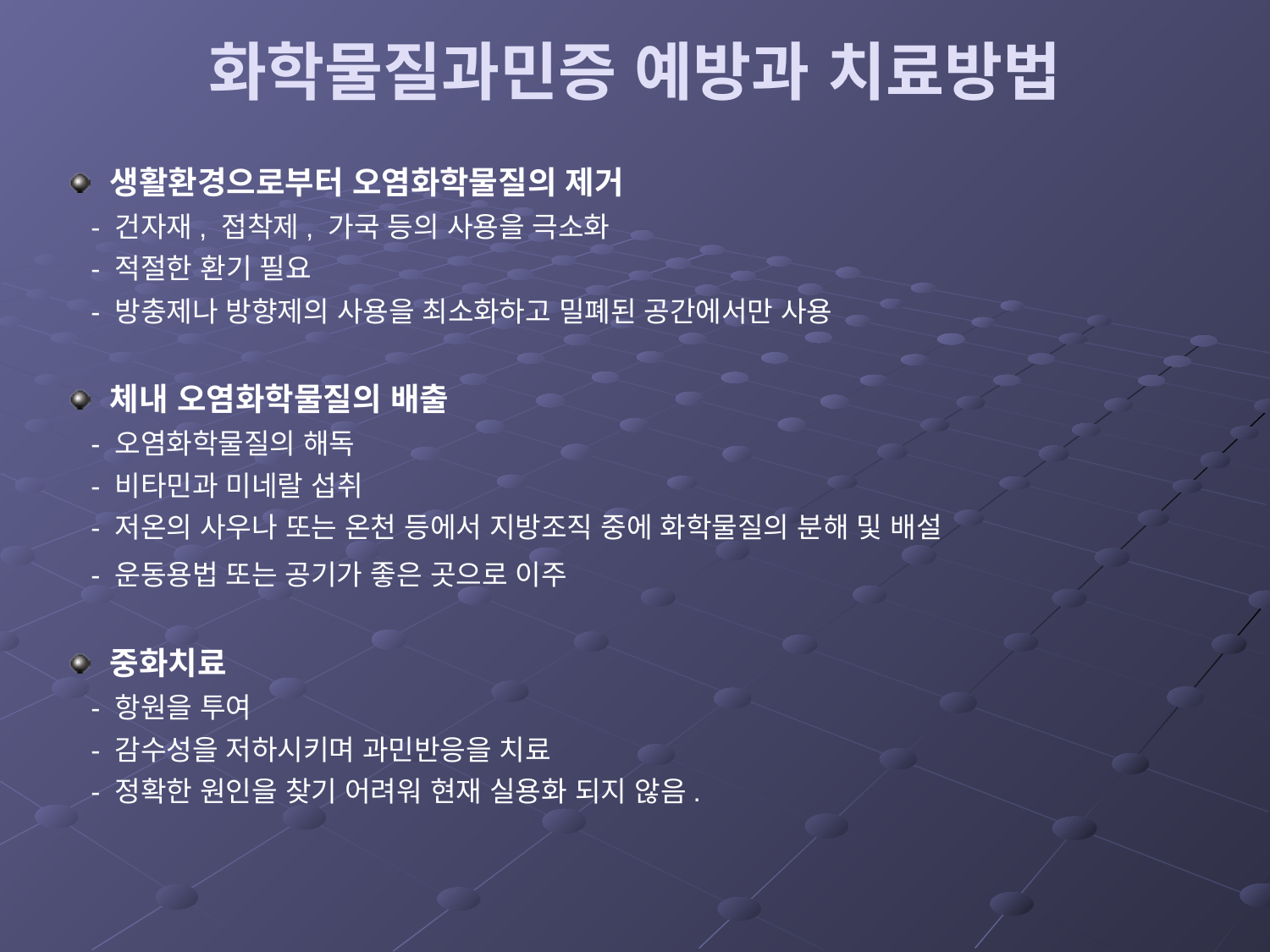

# 화학물질과민증 예방과 치료방법
생활환경으로부터 오염화학물질의 제거
   - 건자재, 접착제, 가국 등의 사용을 극소화
   - 적절한 환기 필요
   - 방충제나 방향제의 사용을 최소화하고 밀폐된 공간에서만 사용

체내 오염화학물질의 배출
   - 오염화학물질의 해독
   - 비타민과 미네랄 섭취
   - 저온의 사우나 또는 온천 등에서 지방조직 중에 화학물질의 분해 및 배설
   - 운동용법 또는 공기가 좋은 곳으로 이주

중화치료
   - 항원을 투여
   - 감수성을 저하시키며 과민반응을 치료
   - 정확한 원인을 찾기 어려워 현재 실용화 되지 않음.